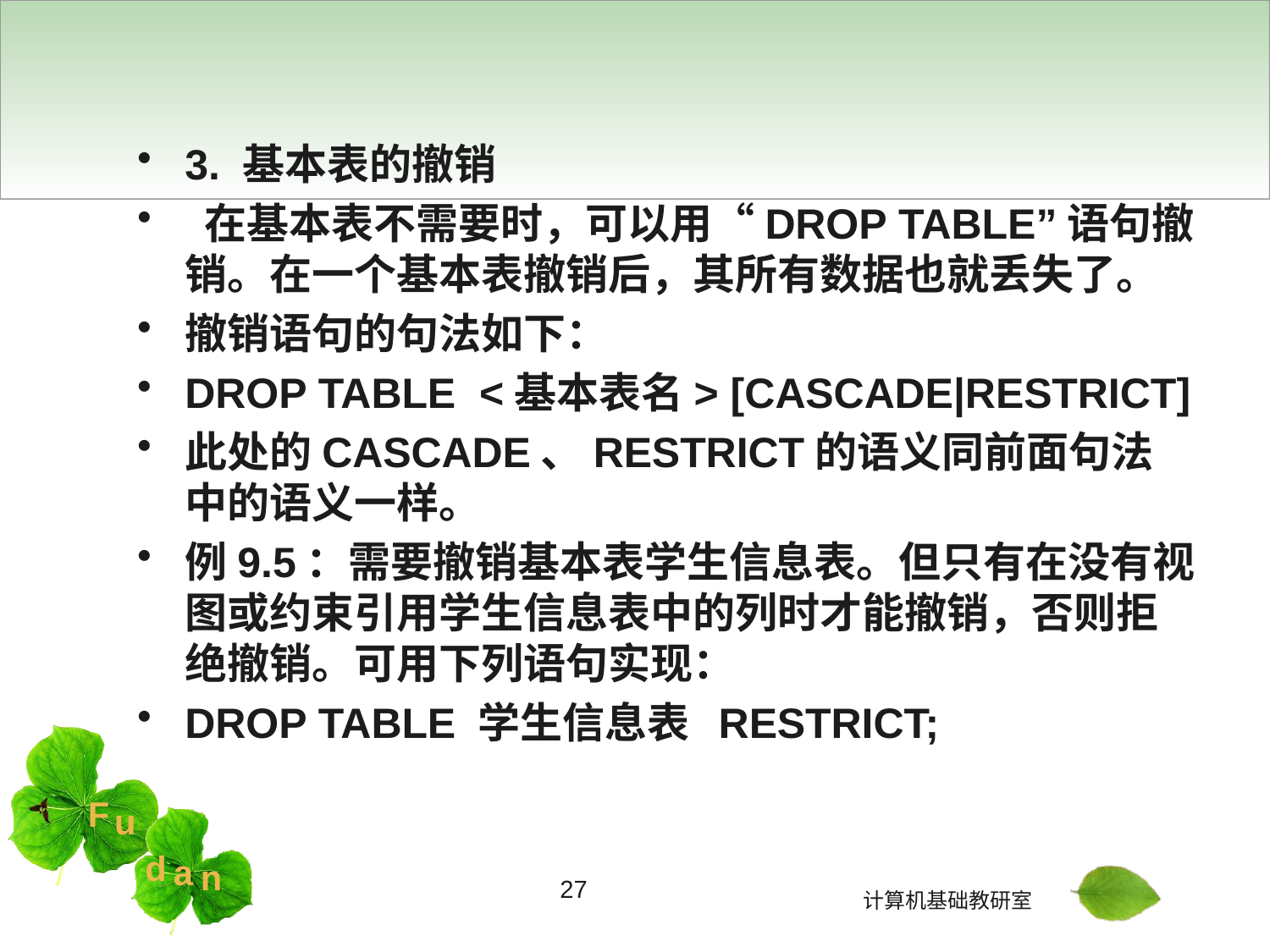

#
3. 基本表的撤销
 在基本表不需要时，可以用“DROP TABLE”语句撤销。在一个基本表撤销后，其所有数据也就丢失了。
撤销语句的句法如下：
DROP TABLE  <基本表名> [CASCADE|RESTRICT]
此处的CASCADE、RESTRICT的语义同前面句法中的语义一样。
例9.5：需要撤销基本表学生信息表。但只有在没有视图或约束引用学生信息表中的列时才能撤销，否则拒绝撤销。可用下列语句实现：
DROP TABLE 学生信息表  RESTRICT;
27